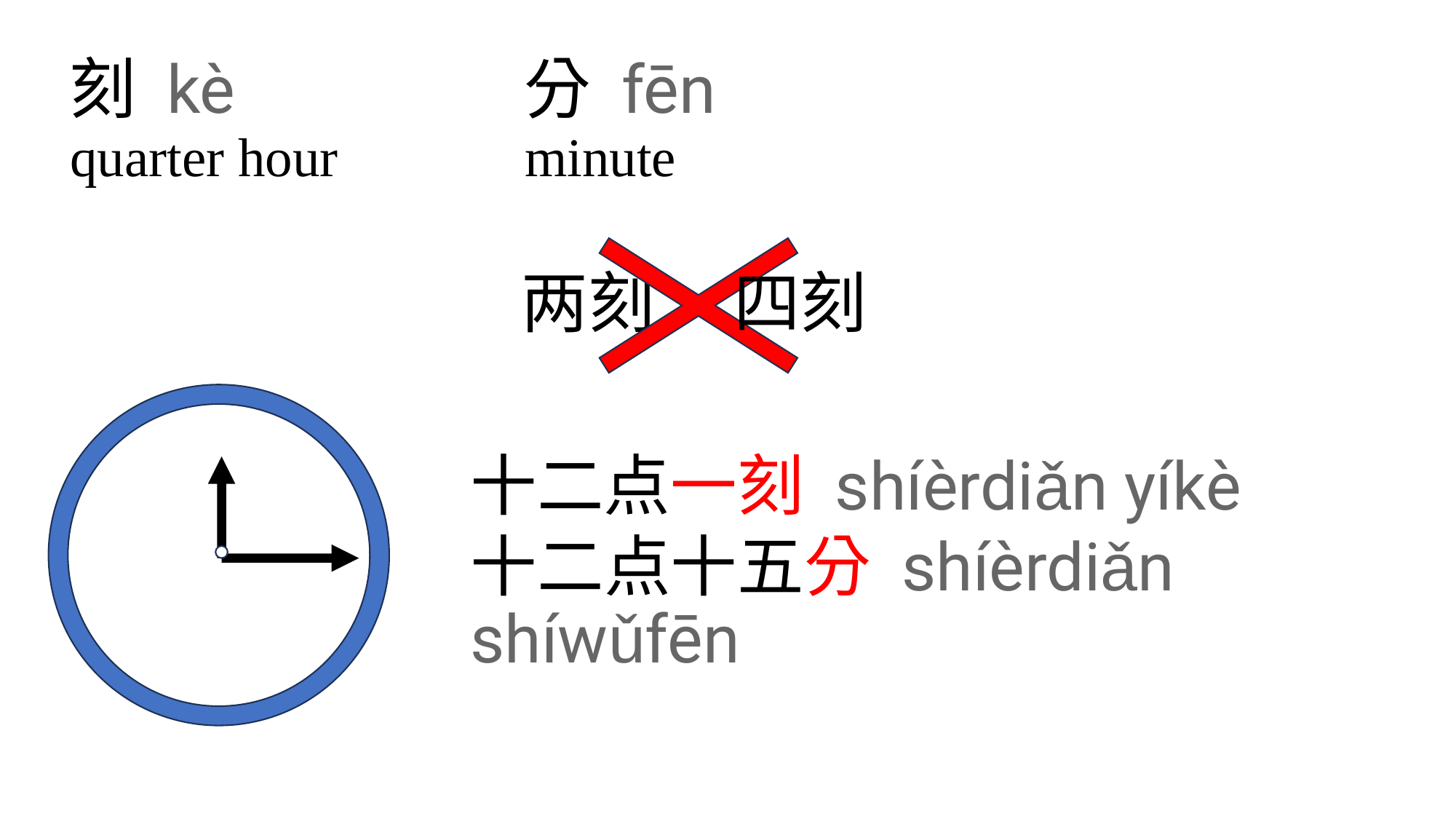

刻 kè
分 fēn
quarter hour
minute

两刻
四刻

十二点一刻 shíèrdiǎn yíkè
十二点十五分 shíèrdiǎn shíwǔfēn